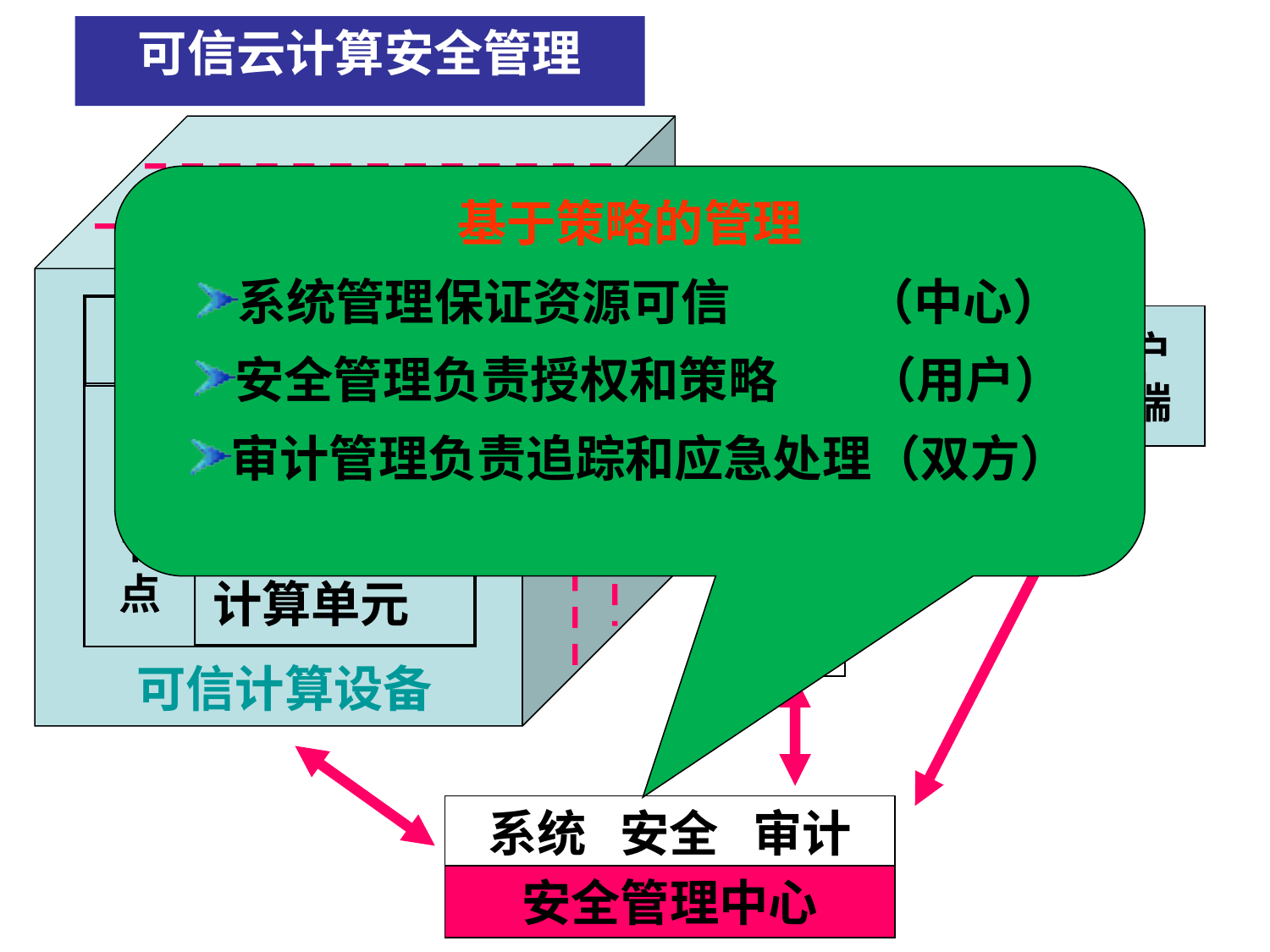

可信云计算安全管理

 可信计算设备
基于策略的管理

系统管理保证资源可信            （中心）

安全管理负责授权和策略        （用户）

审计管理负责追踪和应急处理（双方）

可信计算环境
可信接入边界

可信通信网络
| 应用服务资源 |
| --- |
| 平台 |
| 虚拟层 |
| 计算单元 |
 用户
 终端

计
算
节
点

系统   安全   审计
安全管理中心